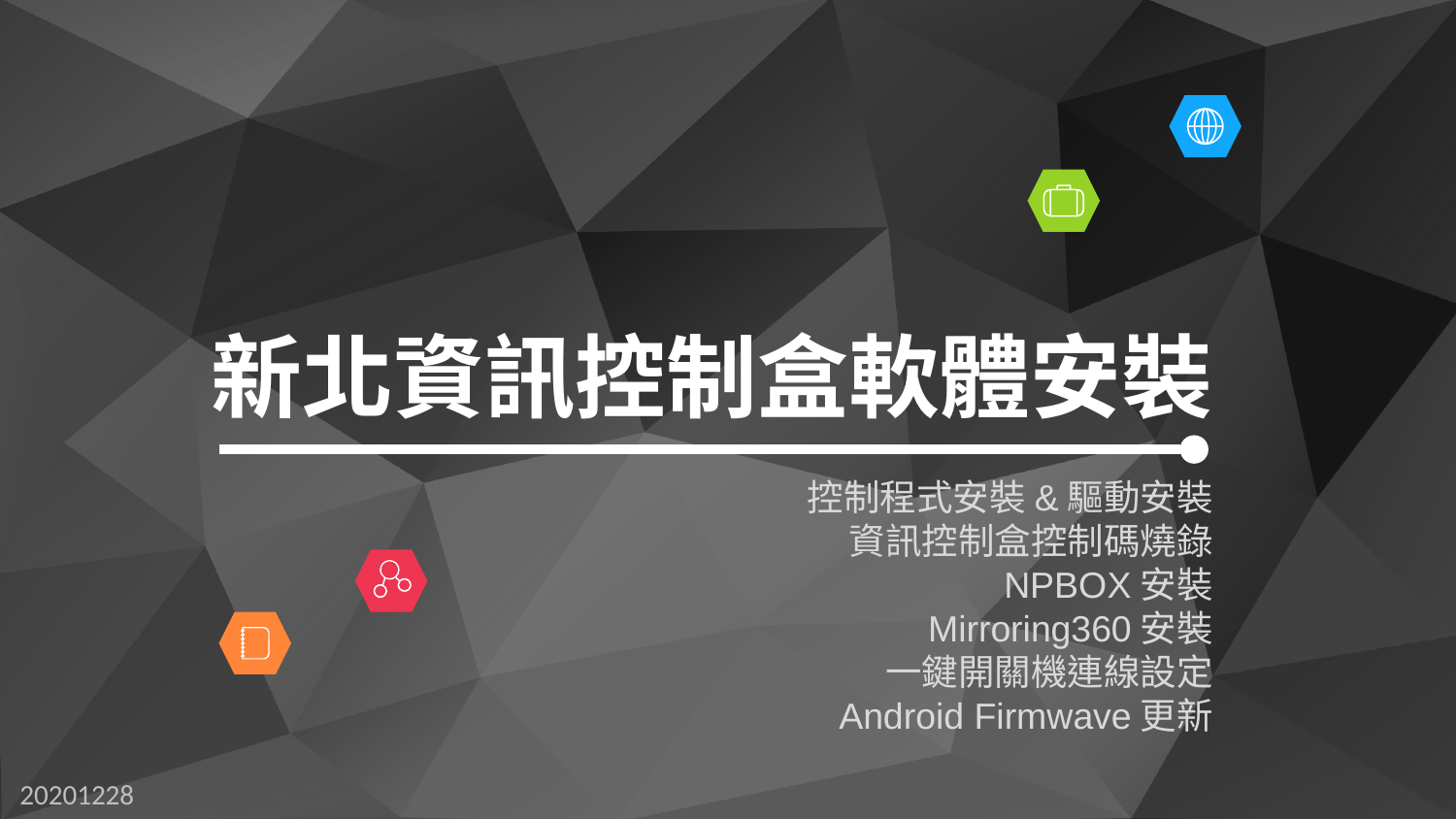

新北資訊控制盒軟體安裝

控制程式安裝&驅動安裝
資訊控制盒控制碼燒錄
NPBOX安裝
Mirroring360安裝
一鍵開關機連線設定
Android Firmwave更新
20201228